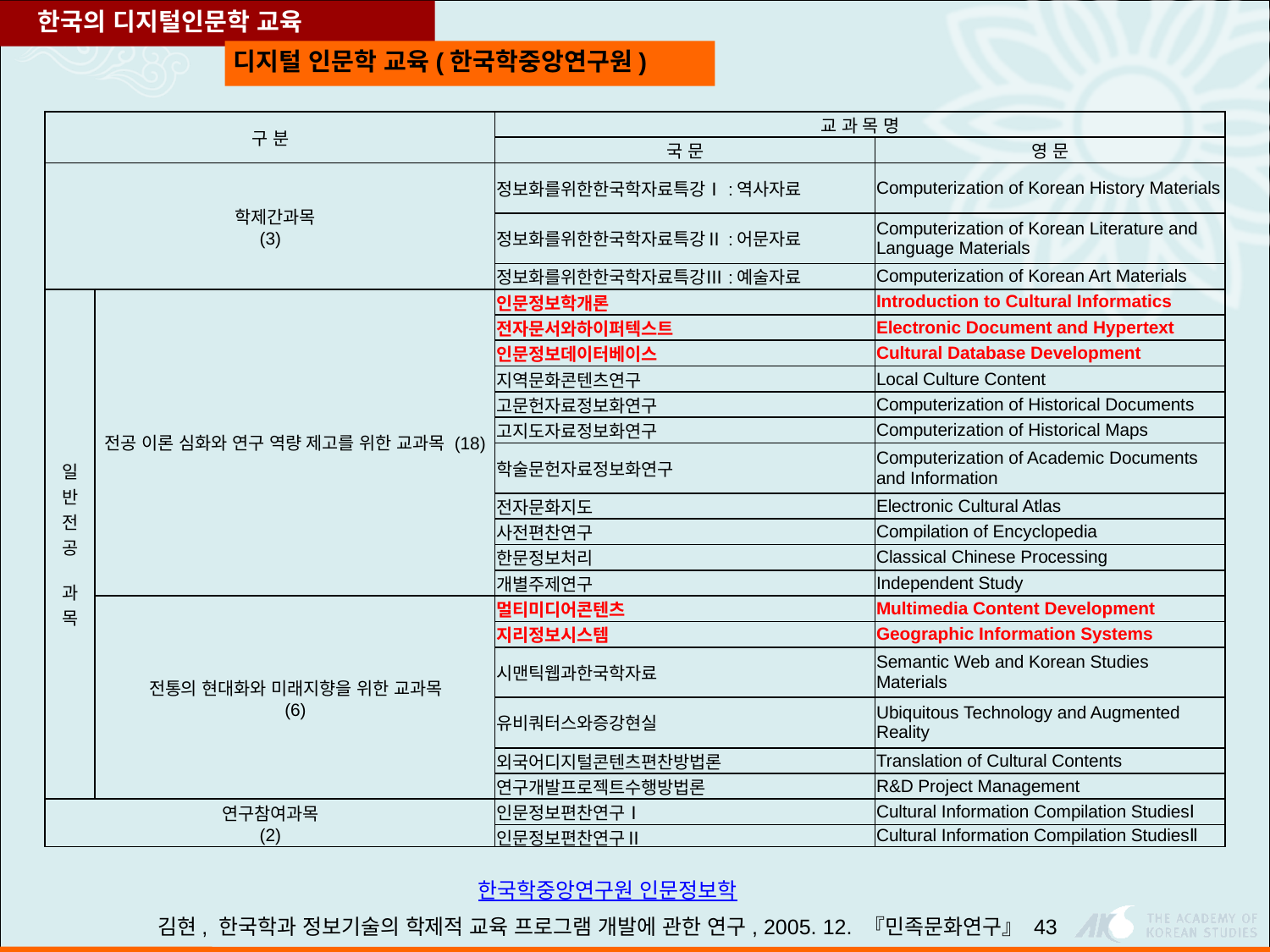

한국의 디지털인문학 교육

디지털 인문학 교육(한국학중앙연구원)

| 구 분 |  | 교 과 목 명 |  |
| --- | --- | --- | --- |
|  |  | 국 문 | 영 문 |
| 학제간과목 (3) |  | 정보화를위한한국학자료특강Ⅰ:역사자료 | Computerization of Korean History Materials |
|  |  | 정보화를위한한국학자료특강Ⅱ:어문자료 | Computerization of Korean Literature and Language Materials |
|  |  | 정보화를위한한국학자료특강Ⅲ:예술자료 | Computerization of Korean Art Materials |
| 일 반 전 공   과 목 | 전공 이론 심화와 연구 역량 제고를 위한 교과목 (18) | 인문정보학개론 | Introduction to Cultural Informatics |
|  |  | 전자문서와하이퍼텍스트 | Electronic Document and Hypertext |
|  |  | 인문정보데이터베이스 | Cultural Database Development |
|  |  | 지역문화콘텐츠연구 | Local Culture Content |
|  |  | 고문헌자료정보화연구 | Computerization of Historical Documents |
|  |  | 고지도자료정보화연구 | Computerization of Historical Maps |
|  |  | 학술문헌자료정보화연구 | Computerization of Academic Documents and Information |
|  |  | 전자문화지도 | Electronic Cultural Atlas |
|  |  | 사전편찬연구 | Compilation of Encyclopedia |
|  |  | 한문정보처리 | Classical Chinese Processing |
|  |  | 개별주제연구 | Independent Study |
|  | 전통의 현대화와 미래지향을 위한 교과목 (6) | 멀티미디어콘텐츠 | Multimedia Content Development |
|  |  | 지리정보시스템 | Geographic Information Systems |
|  |  | 시맨틱웹과한국학자료 | Semantic Web and Korean Studies Materials |
|  |  | 유비쿼터스와증강현실 | Ubiquitous Technology and Augmented Reality |
|  |  | 외국어디지털콘텐츠편찬방법론 | Translation of Cultural Contents |
|  |  | 연구개발프로젝트수행방법론 | R&D Project Management |
| 연구참여과목 (2) |  | 인문정보편찬연구Ⅰ | Cultural Information Compilation StudiesⅠ |
|  |  | 인문정보편찬연구Ⅱ | Cultural Information Compilation StudiesⅡ |
한국학중앙연구원 인문정보학
김현, 한국학과 정보기술의 학제적 교육 프로그램 개발에 관한 연구, 2005. 12. 『민족문화연구』 43